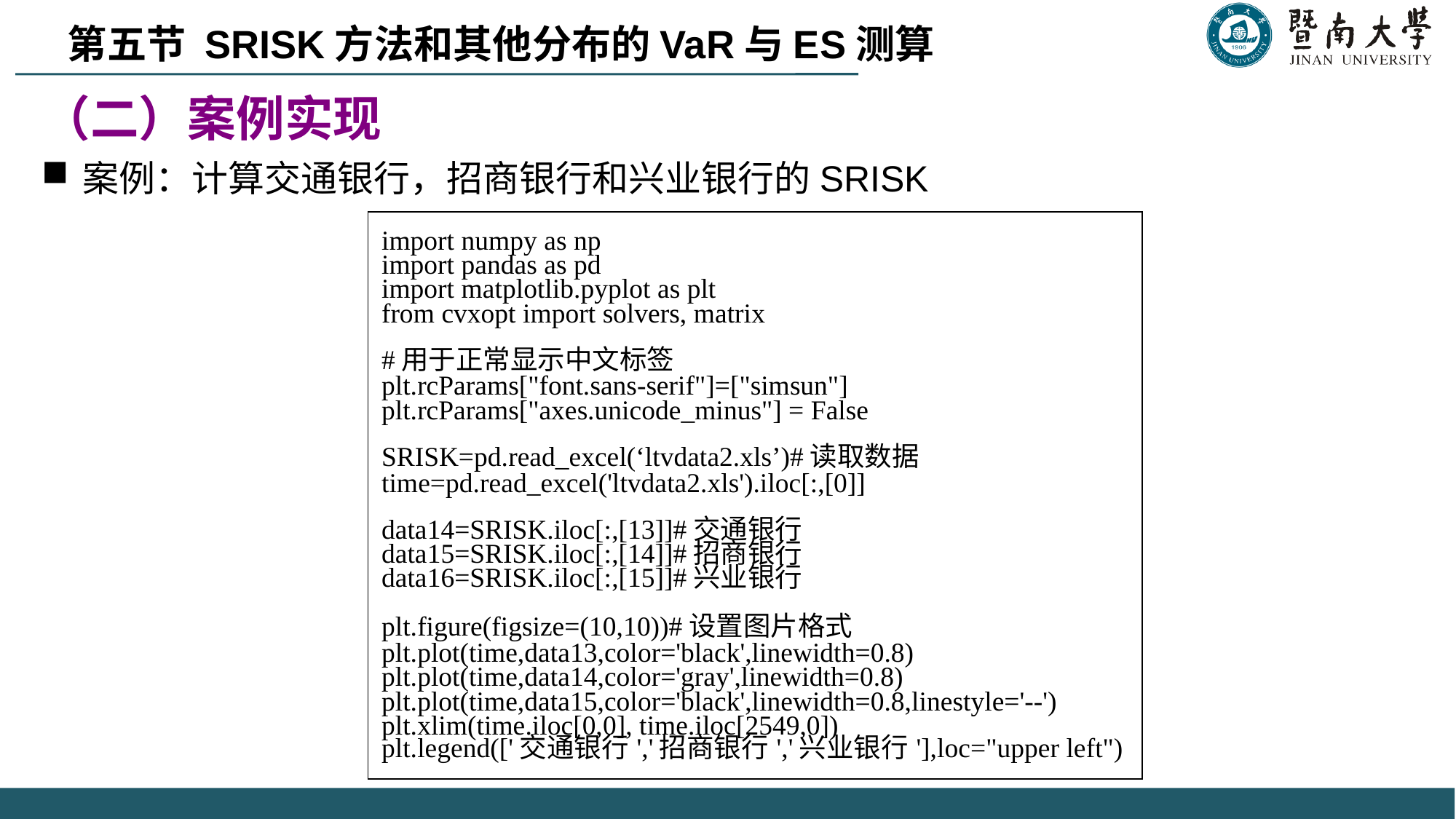

第五节 SRISK方法和其他分布的VaR与ES测算
（二）案例实现
案例：计算交通银行，招商银行和兴业银行的SRISK
| import numpy as np import pandas as pd import matplotlib.pyplot as plt from cvxopt import solvers, matrix #用于正常显示中文标签 plt.rcParams["font.sans-serif"]=["simsun"] plt.rcParams["axes.unicode\_minus"] = False SRISK=pd.read\_excel(‘ltvdata2.xls’)#读取数据 time=pd.read\_excel('ltvdata2.xls').iloc[:,[0]] data14=SRISK.iloc[:,[13]]#交通银行 data15=SRISK.iloc[:,[14]]#招商银行 data16=SRISK.iloc[:,[15]]#兴业银行 plt.figure(figsize=(10,10))#设置图片格式 plt.plot(time,data13,color='black',linewidth=0.8) plt.plot(time,data14,color='gray',linewidth=0.8) plt.plot(time,data15,color='black',linewidth=0.8,linestyle='--') plt.xlim(time.iloc[0,0], time.iloc[2549,0]) plt.legend(['交通银行','招商银行','兴业银行'],loc="upper left") |
| --- |